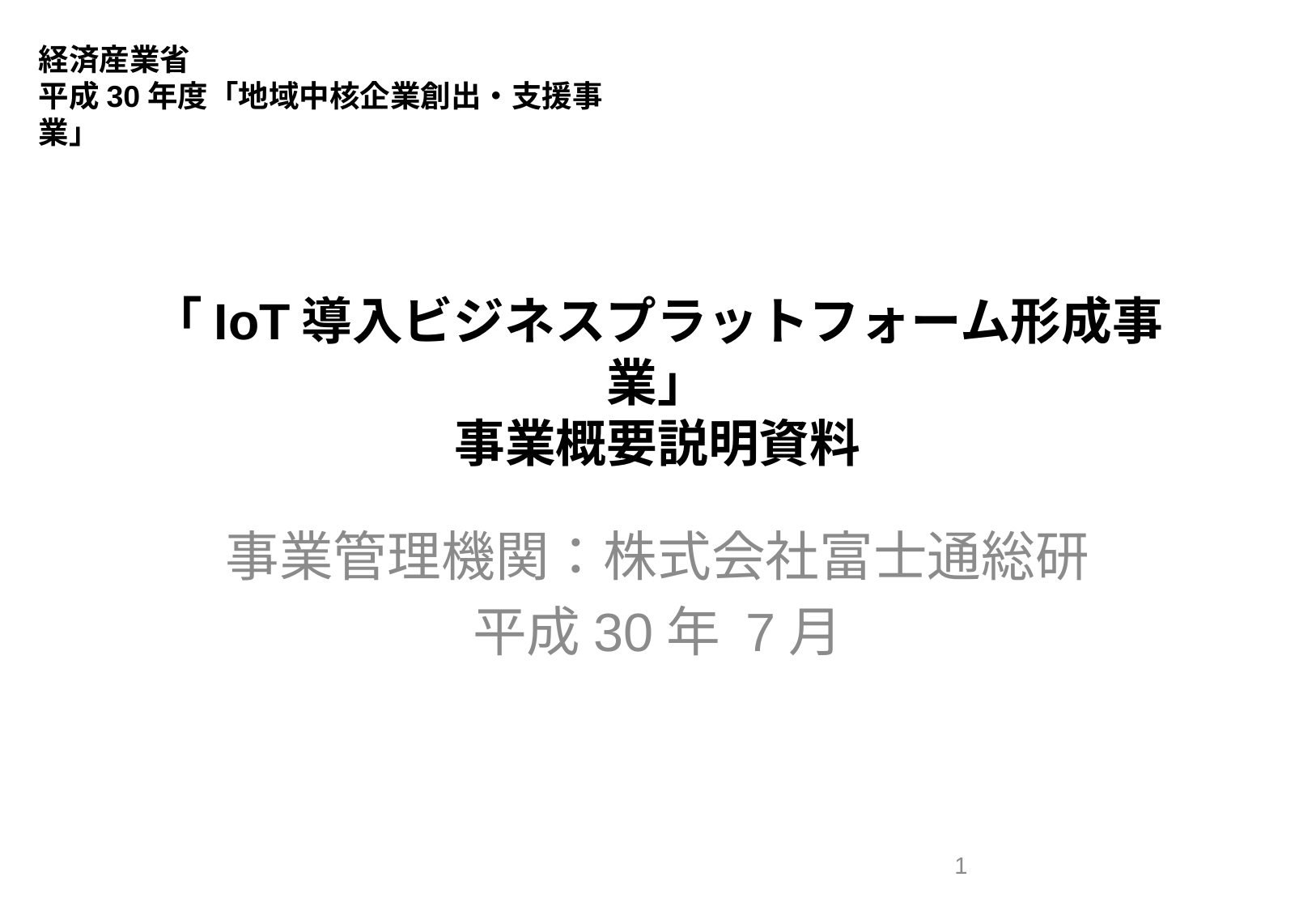

経済産業省
平成30年度「地域中核企業創出・支援事業」
# 「IoT導入ビジネスプラットフォーム形成事業」 事業概要説明資料
事業管理機関：株式会社富士通総研
平成30年 7月
1